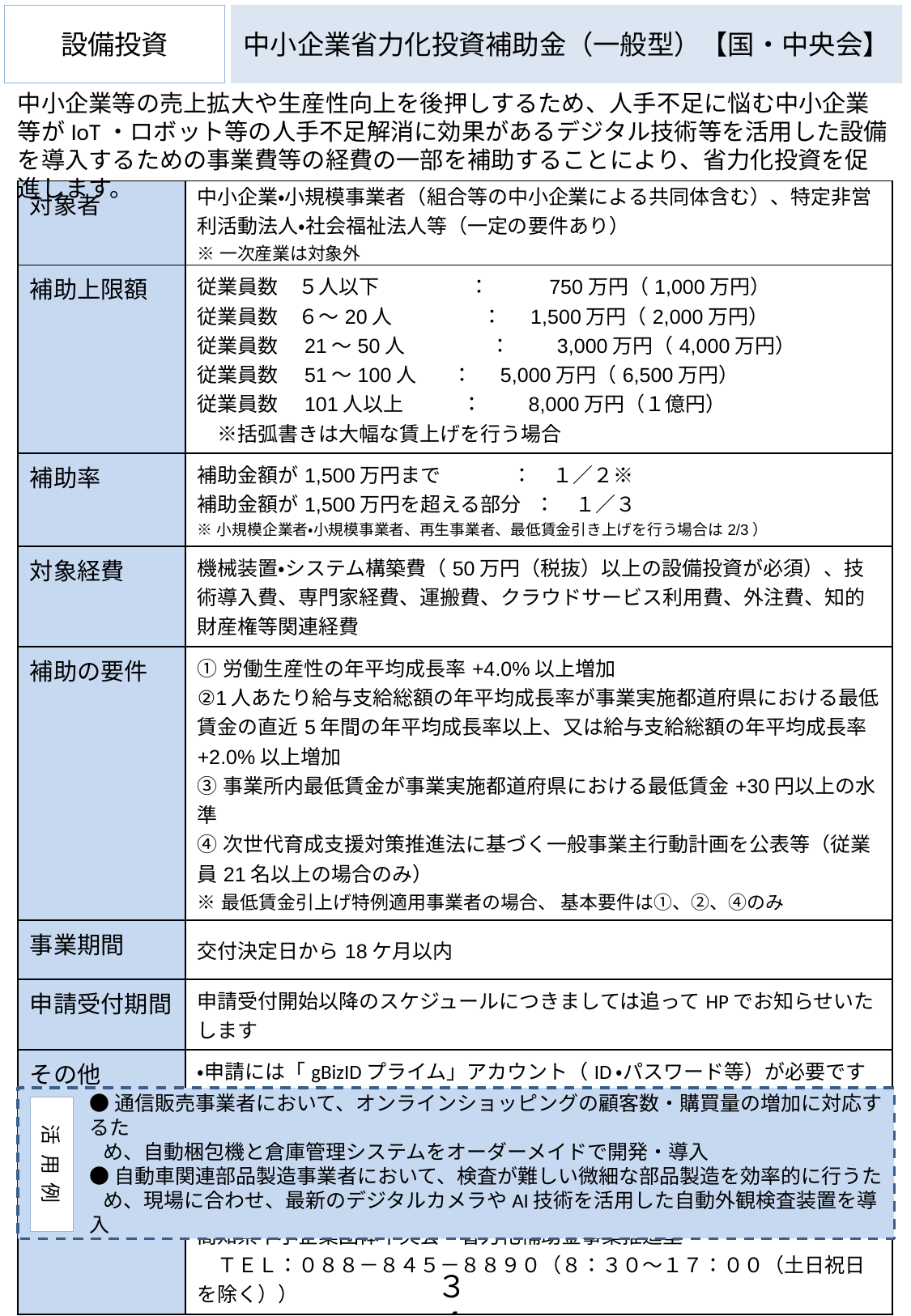

設備投資
# 中小企業省力化投資補助金（一般型）【国・中央会】
情報の修正、更新がありましたら赤字で記入をお願いします。
追加も可能です。
中小企業等の売上拡大や生産性向上を後押しするため、人手不足に悩む中小企業等がIoT・ロボット等の人手不足解消に効果があるデジタル技術等を活用した設備を導入するための事業費等の経費の一部を補助することにより、省力化投資を促進します。
| 対象者 | 中小企業・小規模事業者（組合等の中小企業による共同体含む）、特定非営利活動法人・社会福祉法人等（一定の要件あり） ※一次産業は対象外 |
| --- | --- |
| 補助上限額 | 従業員数　５人以下　　　 　：　　 750万円（1,000万円） 従業員数　６～20人　　　 　 ： 1,500万円（2,000万円） 従業員数　21～50人　 　　　：　　3,000万円（4,000万円） 従業員数　51～100人 ： 5,000万円（6,500万円） 従業員数　101人以上　　 ：　　8,000万円（１億円）　 　※括弧書きは大幅な賃上げを行う場合 |
| 補助率 | 補助金額が1,500万円まで ：　１／２※ 補助金額が1,500万円を超える部分 ：　１／３ ※小規模企業者・小規模事業者、再生事業者、最低賃金引き上げを行う場合は2/3） |
| 対象経費 | 機械装置・システム構築費（50万円（税抜）以上の設備投資が必須）、技術導入費、専門家経費、運搬費、クラウドサービス利用費、外注費、知的財産権等関連経費 |
| 補助の要件 | ①労働生産性の年平均成長率+4.0%以上増加 ②1人あたり給与支給総額の年平均成長率が事業実施都道府県における最低賃金の直近5年間の年平均成長率以上、又は給与支給総額の年平均成長率+2.0%以上増加 ③事業所内最低賃金が事業実施都道府県における最低賃金+30円以上の水準 ④次世代育成支援対策推進法に基づく一般事業主行動計画を公表等（従業員21名以上の場合のみ） ※最低賃金引上げ特例適用事業者の場合、 基本要件は①、②、④のみ |
| 事業期間 | 交付決定日から18ケ月以内 |
| 申請受付期間 | 申請受付開始以降のスケジュールにつきましては追ってHPでお知らせいたします |
| その他 | ・申請には「gBizIDプライム」アカウント（ID・パスワード等）が必要です |
| お問い合わせ先 | 中小企業省力化投資補助事業 コールセンター 　ＴＥＬ：０５７０－０９９－６６０（９：３０～１７：３０（土・日・祝日を除く）） 　ＵＲＬ：https://shoryokuka.smrj.go.jp/ippan/　（補助金HP） 高知県中小企業団体中央会　省力化補助金事業推進室 　ＴＥＬ：０８８－８４５－８８９０（８：３０～１７：００（土日祝日を除く）） |
●通信販売事業者において、オンラインショッピングの顧客数・購買量の増加に対応するた
  め、自動梱包機と倉庫管理システムをオーダーメイドで開発・導入
●自動車関連部品製造事業者において、検査が難しい微細な部品製造を効率的に行うた
  め、現場に合わせ、最新のデジタルカメラやAI技術を活用した自動外観検査装置を導入
活  用  例
３４